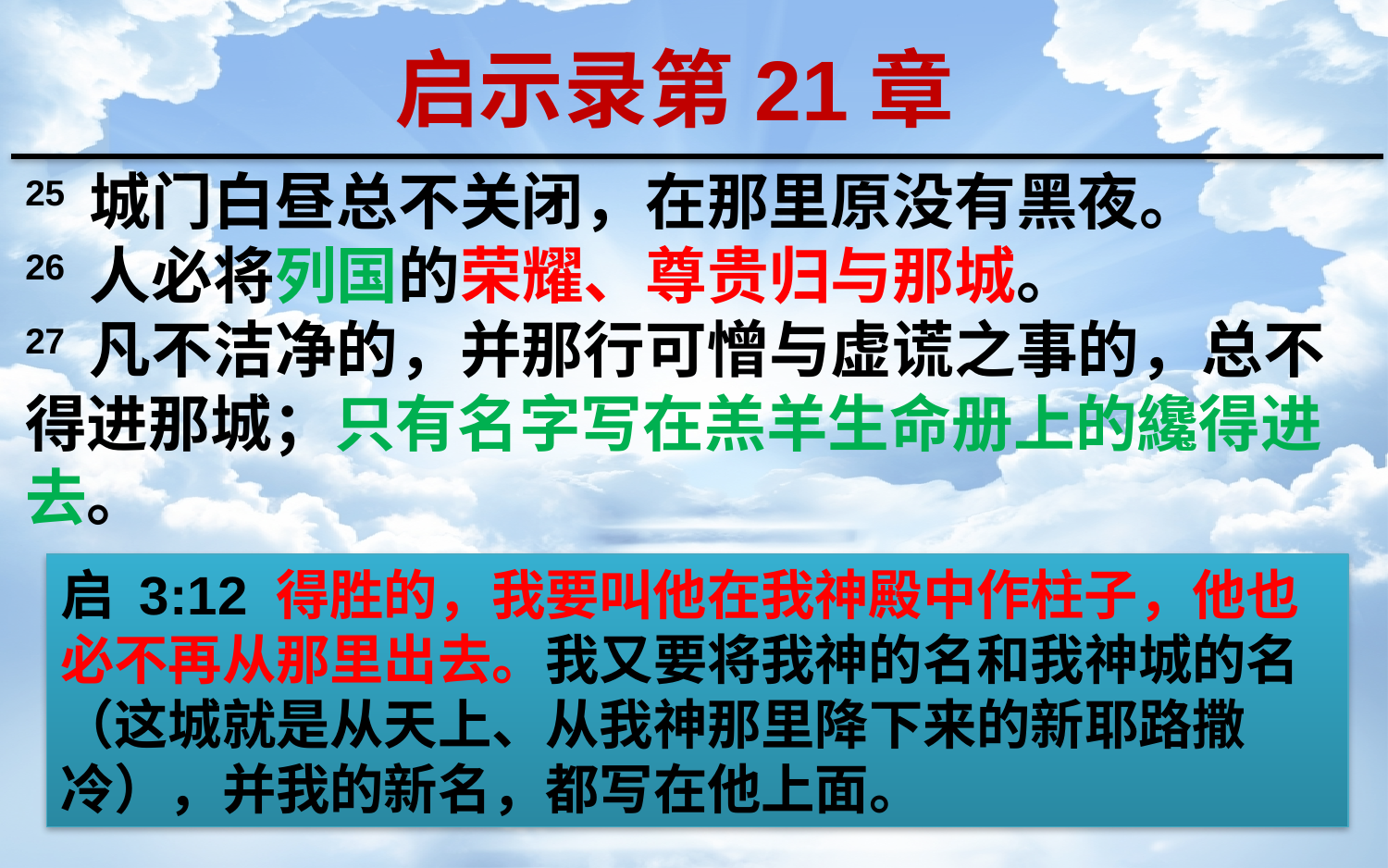

启示录第21章
25 城门白昼总不关闭，在那里原没有黑夜。
26 人必将列国的荣耀、尊贵归与那城。
27 凡不洁净的，并那行可憎与虚谎之事的，总不得进那城；只有名字写在羔羊生命册上的纔得进去。
启 3:12 得胜的，我要叫他在我神殿中作柱子，他也必不再从那里出去。我又要将我神的名和我神城的名（这城就是从天上、从我神那里降下来的新耶路撒冷），并我的新名，都写在他上面。